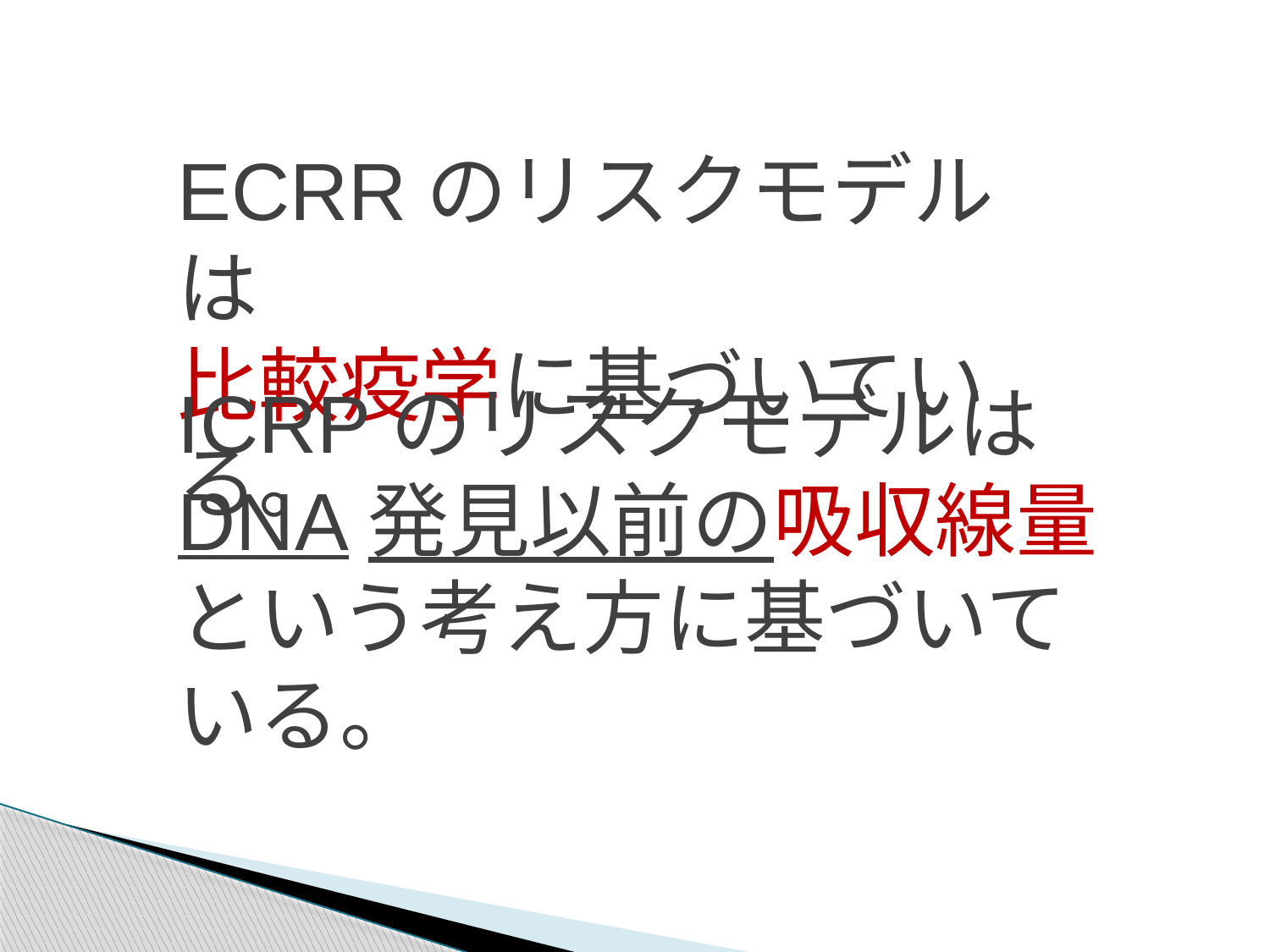

ECRRのリスクモデルは
比較疫学に基づいている。

ICRPのリスクモデルはDNA発見以前の吸収線量という考え方に基づいている。